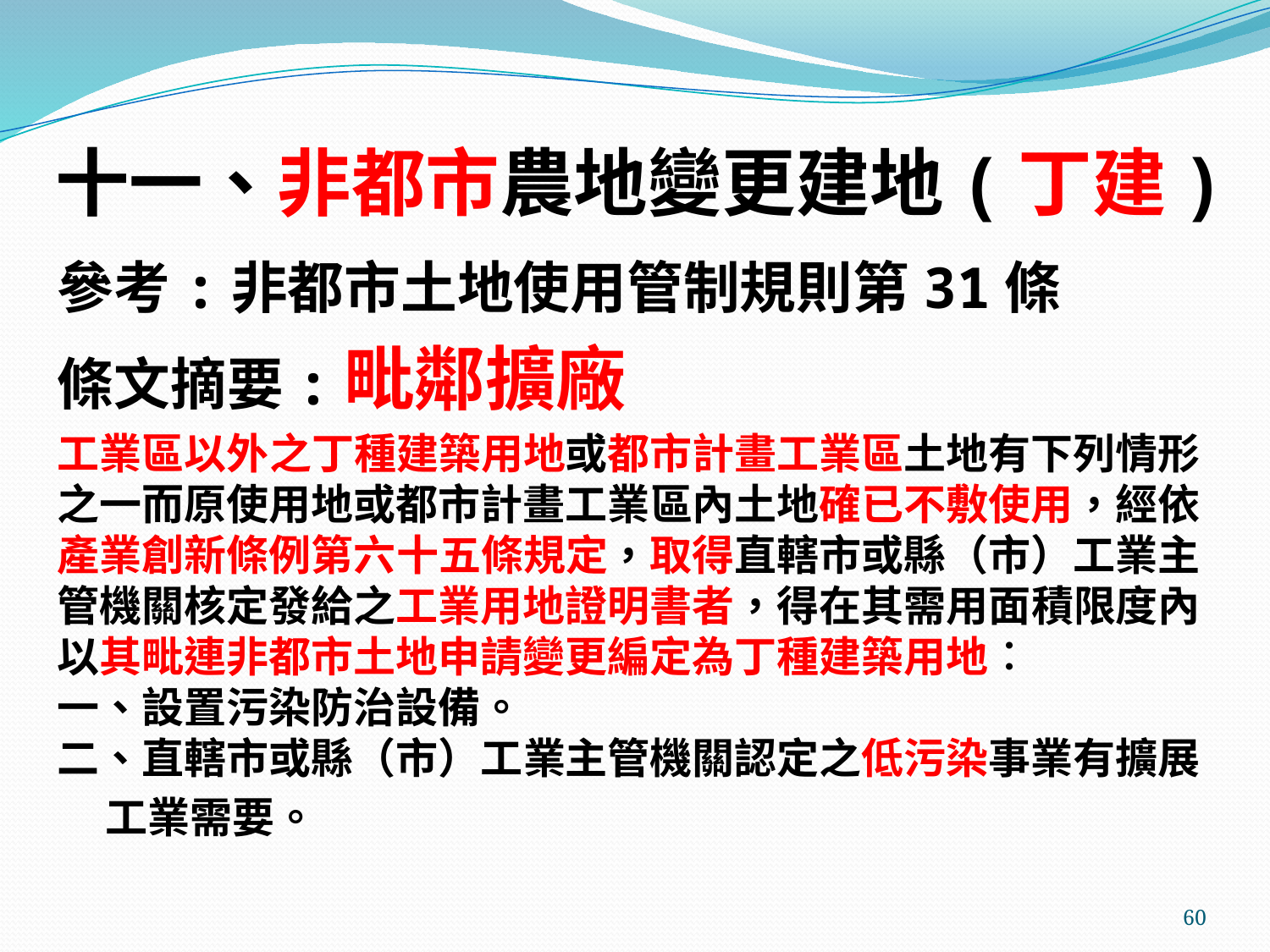

# 十一、非都市農地變更建地(丁建)
參考:非都市土地使用管制規則第31條
條文摘要:毗鄰擴廠
工業區以外之丁種建築用地或都市計畫工業區土地有下列情形之一而原使用地或都市計畫工業區內土地確已不敷使用，經依產業創新條例第六十五條規定，取得直轄市或縣（市）工業主管機關核定發給之工業用地證明書者，得在其需用面積限度內以其毗連非都市土地申請變更編定為丁種建築用地︰
一、設置污染防治設備。
二、直轄市或縣（市）工業主管機關認定之低污染事業有擴展
    工業需要。
60